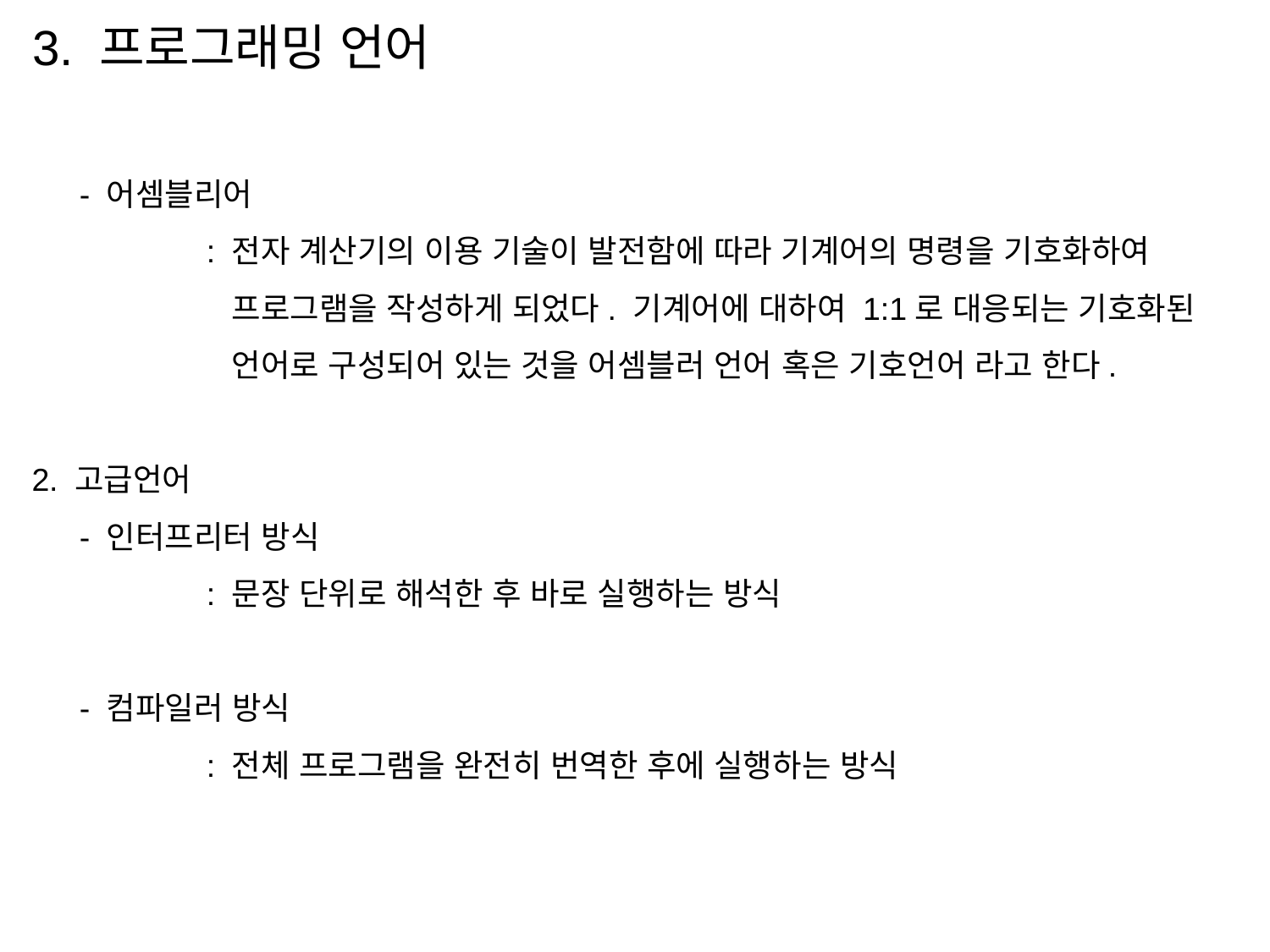

3. 프로그래밍 언어
	- 어셈블리어
		: 전자 계산기의 이용 기술이 발전함에 따라 기계어의 명령을 기호화하여
		  프로그램을 작성하게 되었다. 기계어에 대하여 1:1로 대응되는 기호화된
		  언어로 구성되어 있는 것을 어셈블러 언어 혹은 기호언어 라고 한다.

2. 고급언어
	- 인터프리터 방식
		: 문장 단위로 해석한 후 바로 실행하는 방식

	- 컴파일러 방식
		: 전체 프로그램을 완전히 번역한 후에 실행하는 방식